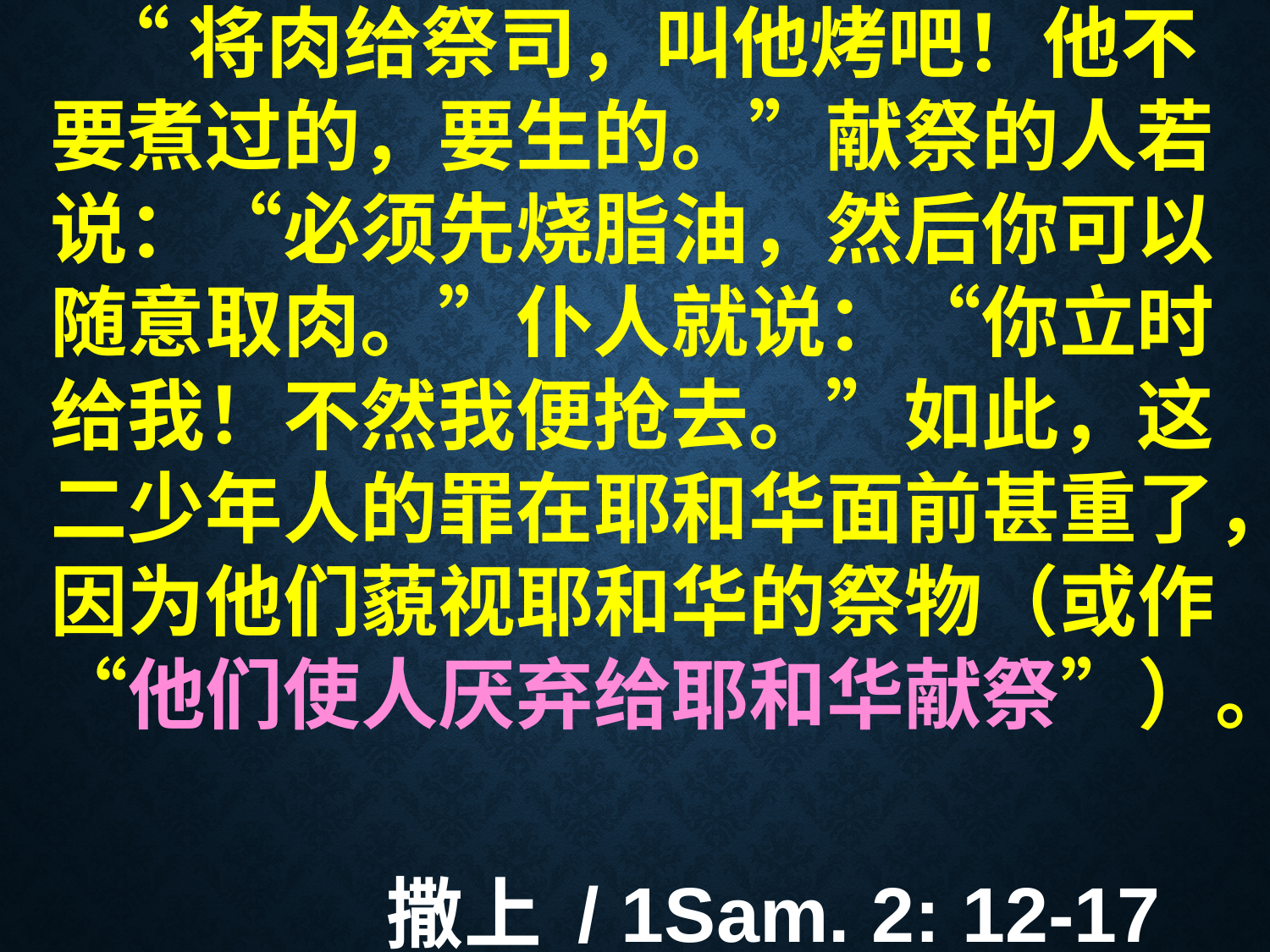

# “将肉给祭司，叫他烤吧！他不要煮过的，要生的。”献祭的人若说：“必须先烧脂油，然后你可以随意取肉。”仆人就说：“你立时给我！不然我便抢去。”如此，这二少年人的罪在耶和华面前甚重了，因为他们藐视耶和华的祭物（或作“他们使人厌弃给耶和华献祭”）。 撒上 / 1Sam. 2: 12-17